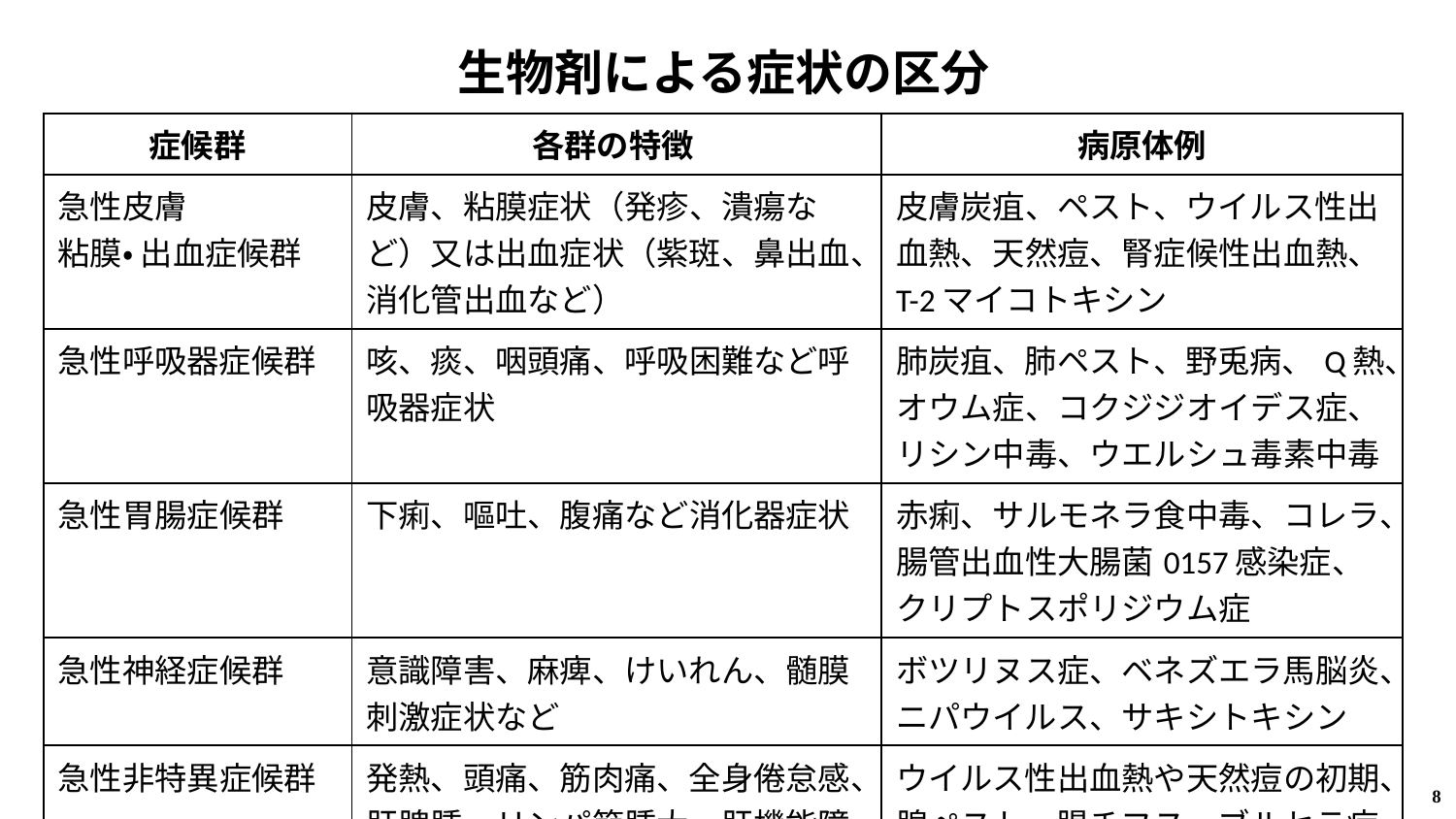

# 生物剤による症状の区分
| 症候群 | 各群の特徴 | 病原体例 |
| --- | --- | --- |
| 急性皮膚 粘膜・ 出血症候群 | 皮膚、粘膜症状（発疹、潰瘍など）又は出血症状（紫斑、鼻出血、消化管出血など） | 皮膚炭疽、ペスト、ウイルス性出血熱、天然痘、腎症候性出血熱、T-2マイコトキシン |
| 急性呼吸器症候群 | 咳、痰、咽頭痛、呼吸困難など呼吸器症状 | 肺炭疽、肺ペスト、野兎病、Q熱、オウム症、コクジジオイデス症、リシン中毒、ウエルシュ毒素中毒 |
| 急性胃腸症候群 | 下痢、嘔吐、腹痛など消化器症状 | 赤痢、サルモネラ食中毒、コレラ、腸管出血性大腸菌0157感染症、クリプトスポリジウム症 |
| 急性神経症候群 | 意識障害、麻痺、けいれん、髄膜刺激症状など | ボツリヌス症、ベネズエラ馬脳炎、ニパウイルス、サキシトキシン |
| 急性非特異症候群 | 発熱、頭痛、筋肉痛、全身倦怠感、肝脾腫、リンパ節腫大、肝機能障害、黄疸など | ウイルス性出血熱や天然痘の初期、腺ペスト、腸チフス、ブルセラ症 |
8